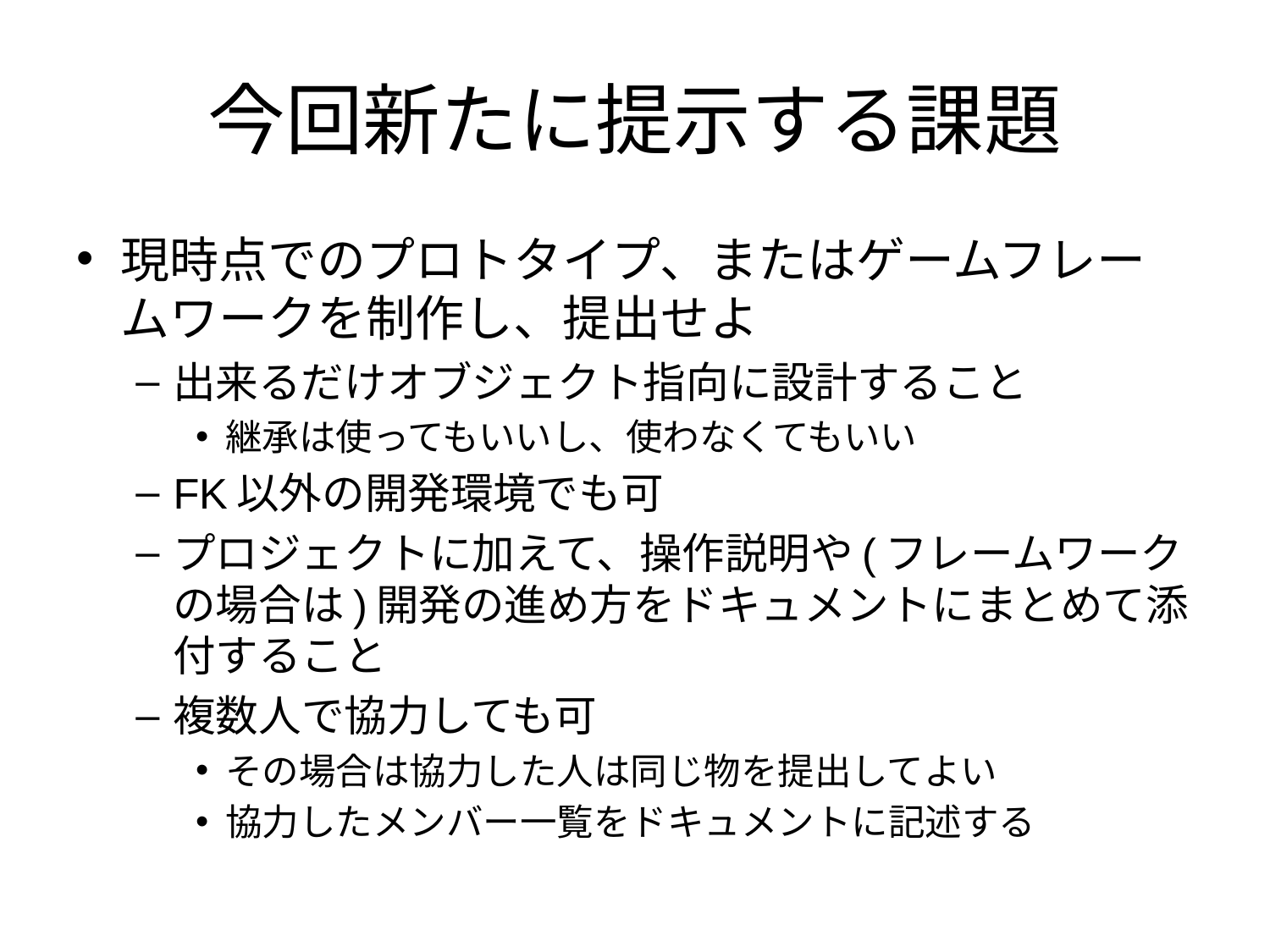

# 今回新たに提示する課題
現時点でのプロトタイプ、またはゲームフレームワークを制作し、提出せよ
出来るだけオブジェクト指向に設計すること
継承は使ってもいいし、使わなくてもいい
FK以外の開発環境でも可
プロジェクトに加えて、操作説明や(フレームワークの場合は)開発の進め方をドキュメントにまとめて添付すること
複数人で協力しても可
その場合は協力した人は同じ物を提出してよい
協力したメンバー一覧をドキュメントに記述する